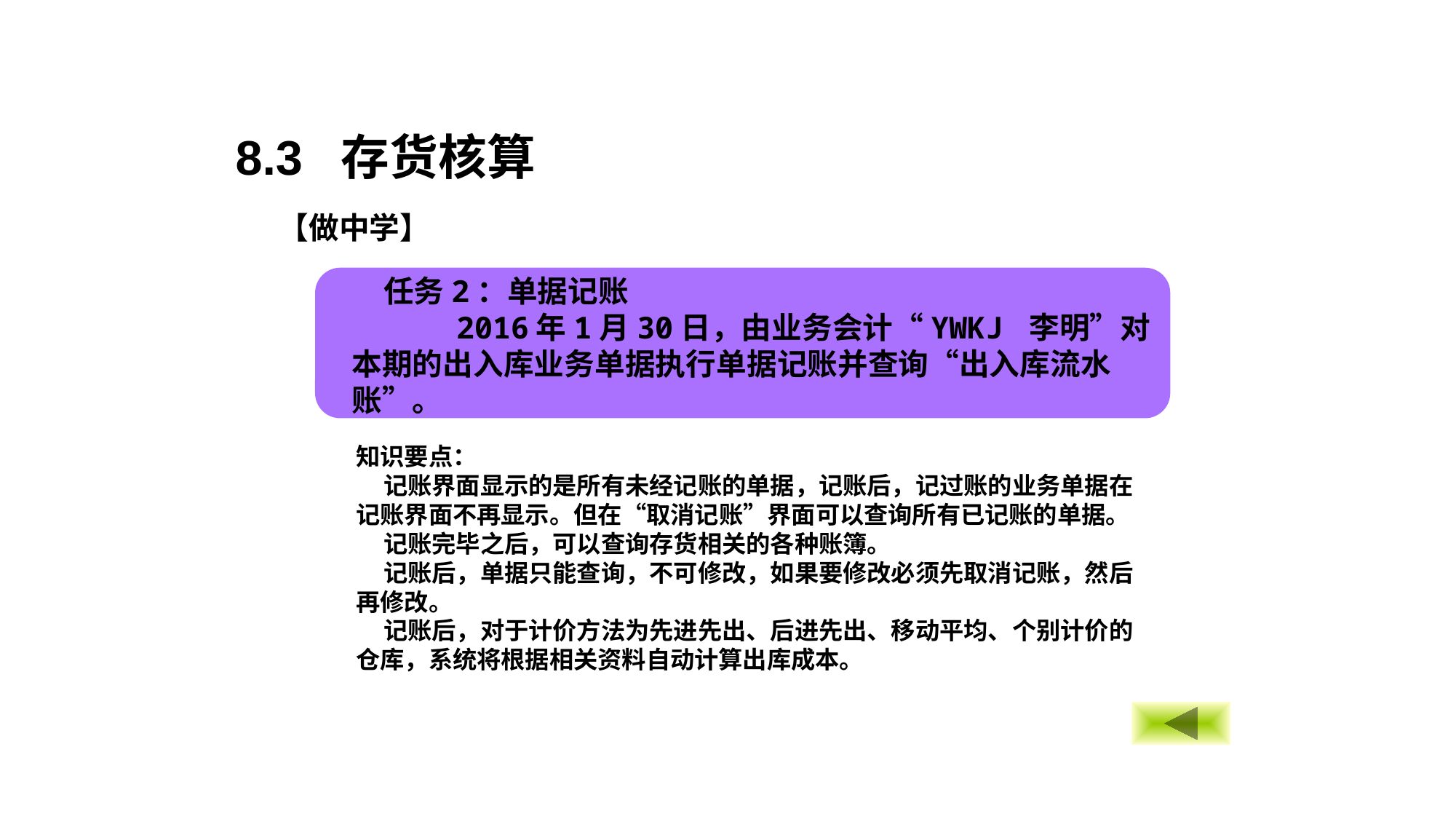

8.3  存货核算
【做中学】

任务2：单据记账
    2016年1月30日，由业务会计“YWKJ 李明”对本期的出入库业务单据执行单据记账并查询“出入库流水账”。
知识要点：
    记账界面显示的是所有未经记账的单据，记账后，记过账的业务单据在记账界面不再显示。但在“取消记账”界面可以查询所有已记账的单据。
    记账完毕之后，可以查询存货相关的各种账簿。
    记账后，单据只能查询，不可修改，如果要修改必须先取消记账，然后再修改。
    记账后，对于计价方法为先进先出、后进先出、移动平均、个别计价的仓库，系统将根据相关资料自动计算出库成本。